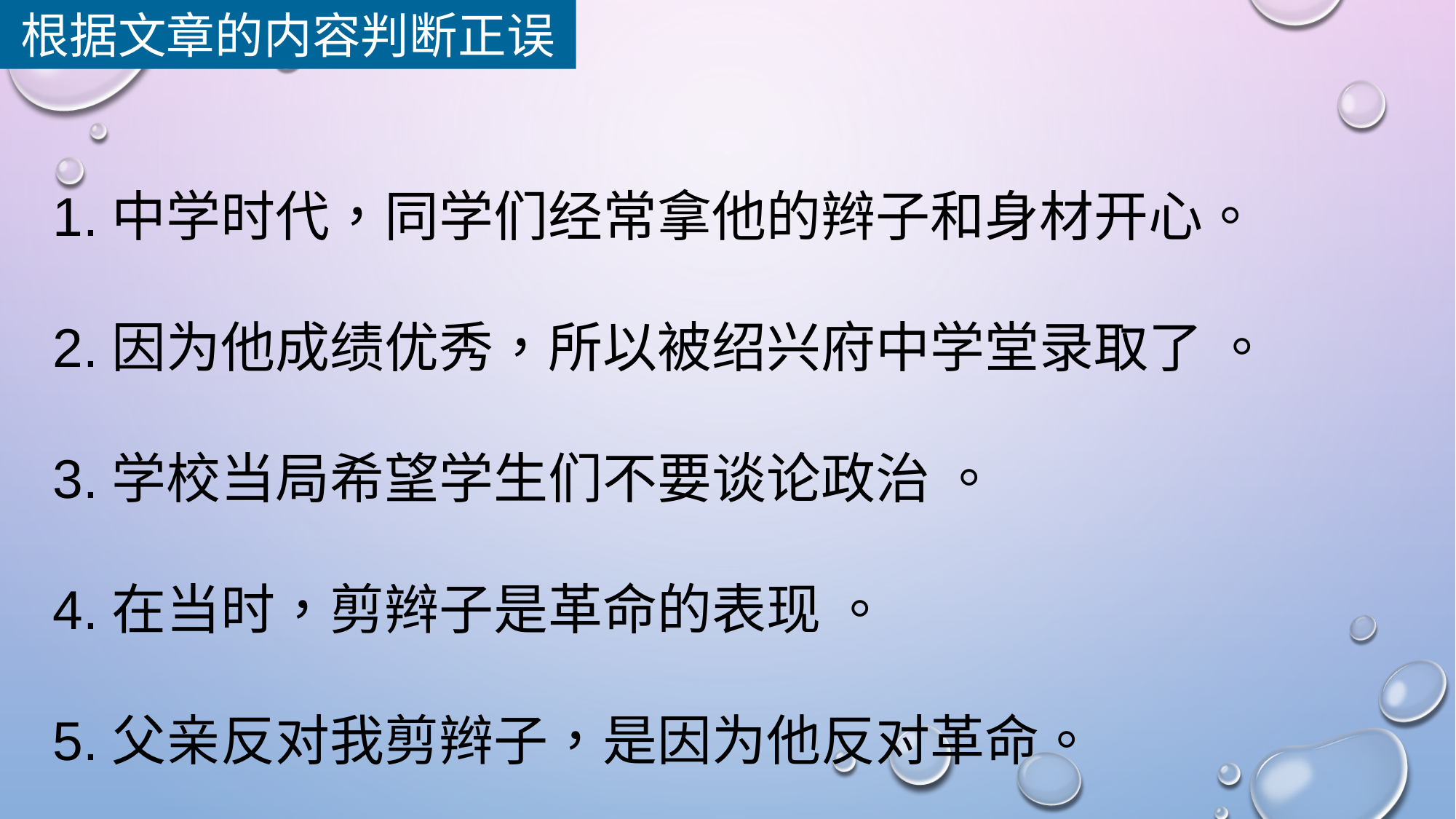

根据文章的内容判断正误
1.中学时代，同学们经常拿他的辫子和身材开心。
2.因为他成绩优秀，所以被绍兴府中学堂录取了 。
3.学校当局希望学生们不要谈论政治 。
4.在当时，剪辫子是革命的表现 。
5.父亲反对我剪辫子，是因为他反对革命。